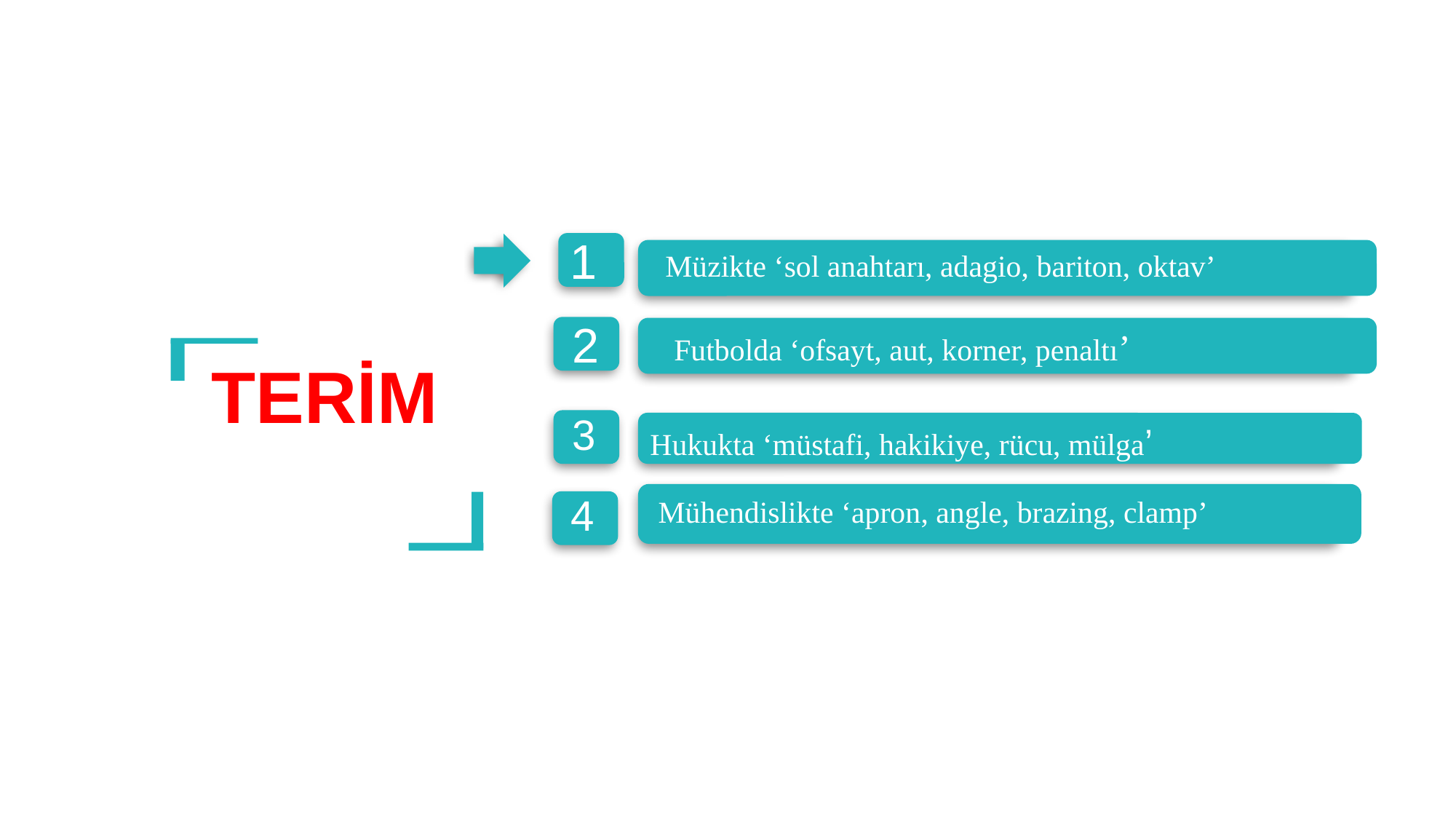

延迟符
1

Müzikte ‘sol anahtarı, adagio, bariton, oktav’
2

Futbolda ‘ofsayt, aut, korner, penaltı’

TERİM
3

Hukukta ‘müstafi, hakikiye, rücu, mülga’
4

Mühendislikte ‘apron, angle, brazing, clamp’